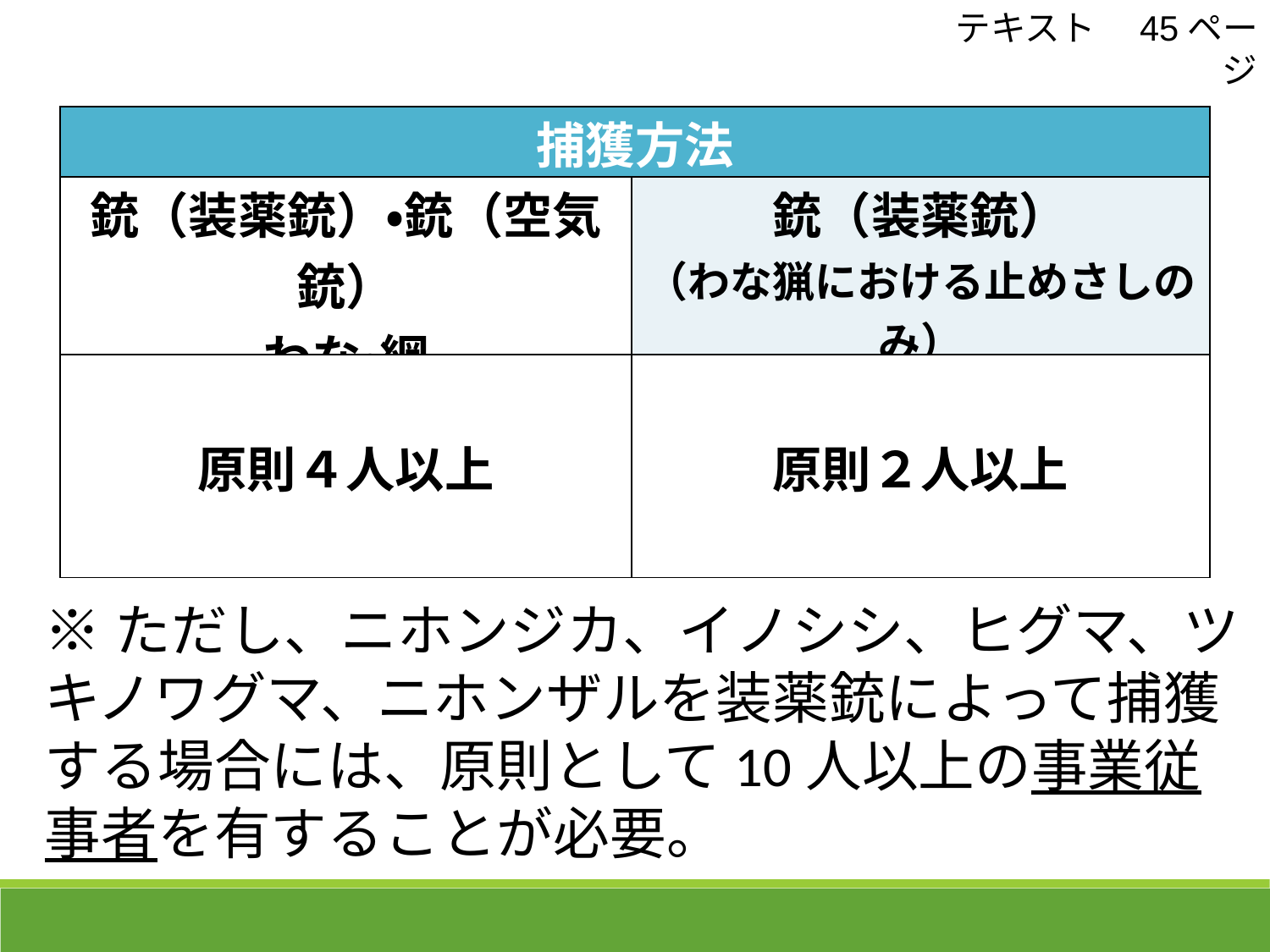

テキスト　45ページ
| 捕獲方法 |  |
| --- | --- |
| 銃（装薬銃）・銃（空気銃） わな・網 | 銃（装薬銃） （わな猟における止めさしのみ） |
| 原則４人以上 | 原則２人以上 |
※ただし、ニホンジカ、イノシシ、ヒグマ、ツキノワグマ、ニホンザルを装薬銃によって捕獲する場合には、原則として10人以上の事業従事者を有することが必要。